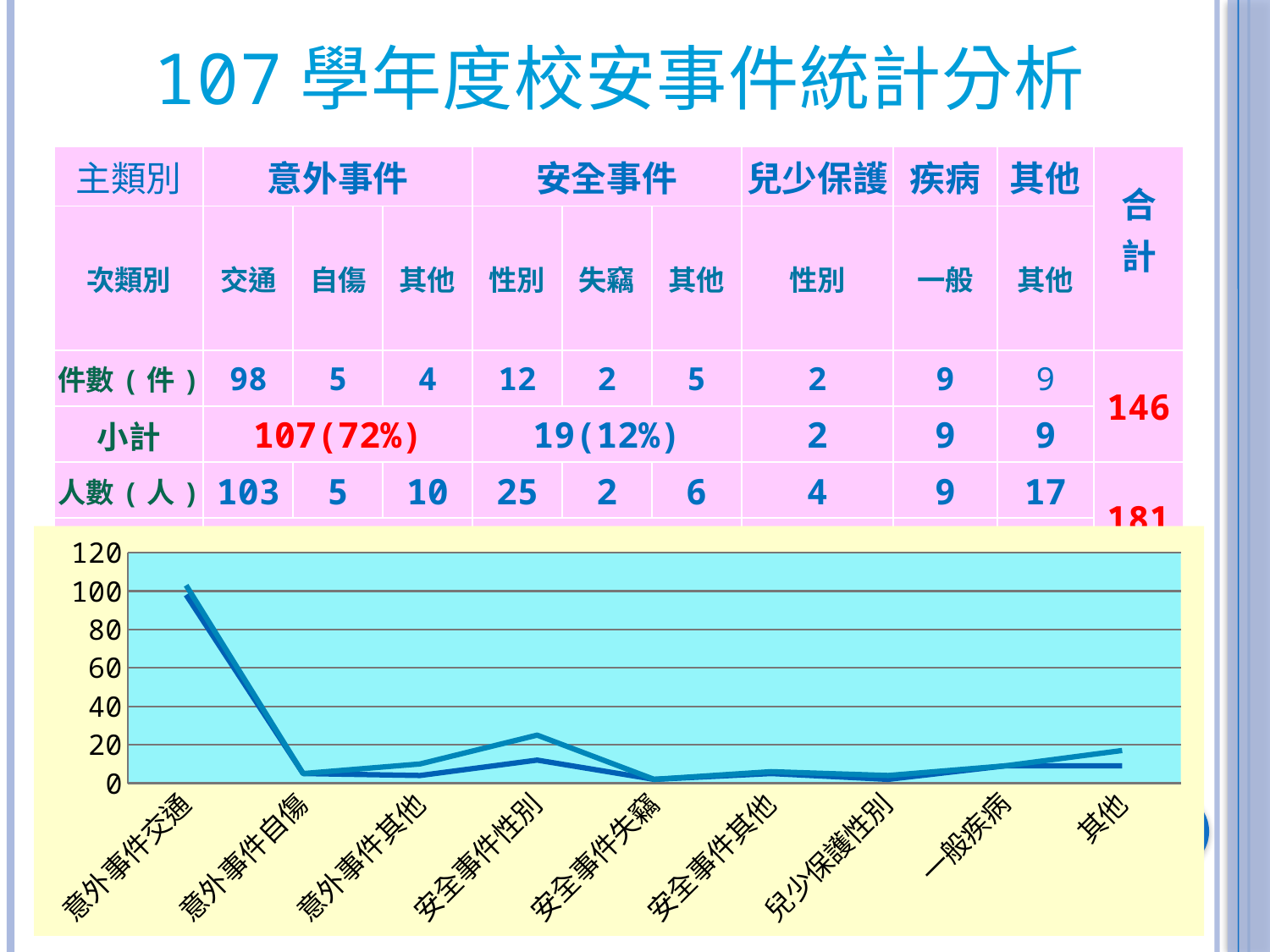

107學年度校安事件統計分析
| 主類別 | 意外事件 |  |  | 安全事件 |  |  | 兒少保護 | 疾病 | 其他 | 合 計 |
| --- | --- | --- | --- | --- | --- | --- | --- | --- | --- | --- |
| 次類別 | 交通 | 自傷 | 其他 | 性別 | 失竊 | 其他 | 性別 | 一般 | 其他 |  |
| 件數(件) | 98 | 5 | 4 | 12 | 2 | 5 | 2 | 9 | 9 | 146 |
| 小計 | 107(72%) |  |  | 19(12%) |  |  | 2 | 9 | 9 |  |
| 人數(人) | 103 | 5 | 10 | 25 | 2 | 6 | 4 | 9 | 17 | 181 |
| 小計 | 118(65%) |  |  | 33(18%) |  |  | 4 | 9 | 17 |  |

### Chart

| Category | 件數(件) | 人數(人) |
|---|---|---|
| 意外事件交通 | 98.0 | 103.0 |
| 意外事件自傷 | 5.0 | 5.0 |
| 意外事件其他 | 4.0 | 10.0 |
| 安全事件性別 | 12.0 | 25.0 |
| 安全事件失竊 | 2.0 | 2.0 |
| 安全事件其他 | 5.0 | 6.0 |
| 兒少保護性別 | 2.0 | 4.0 |
| 一般疾病 | 9.0 | 9.0 |
| 其他 | 9.0 | 17.0 |